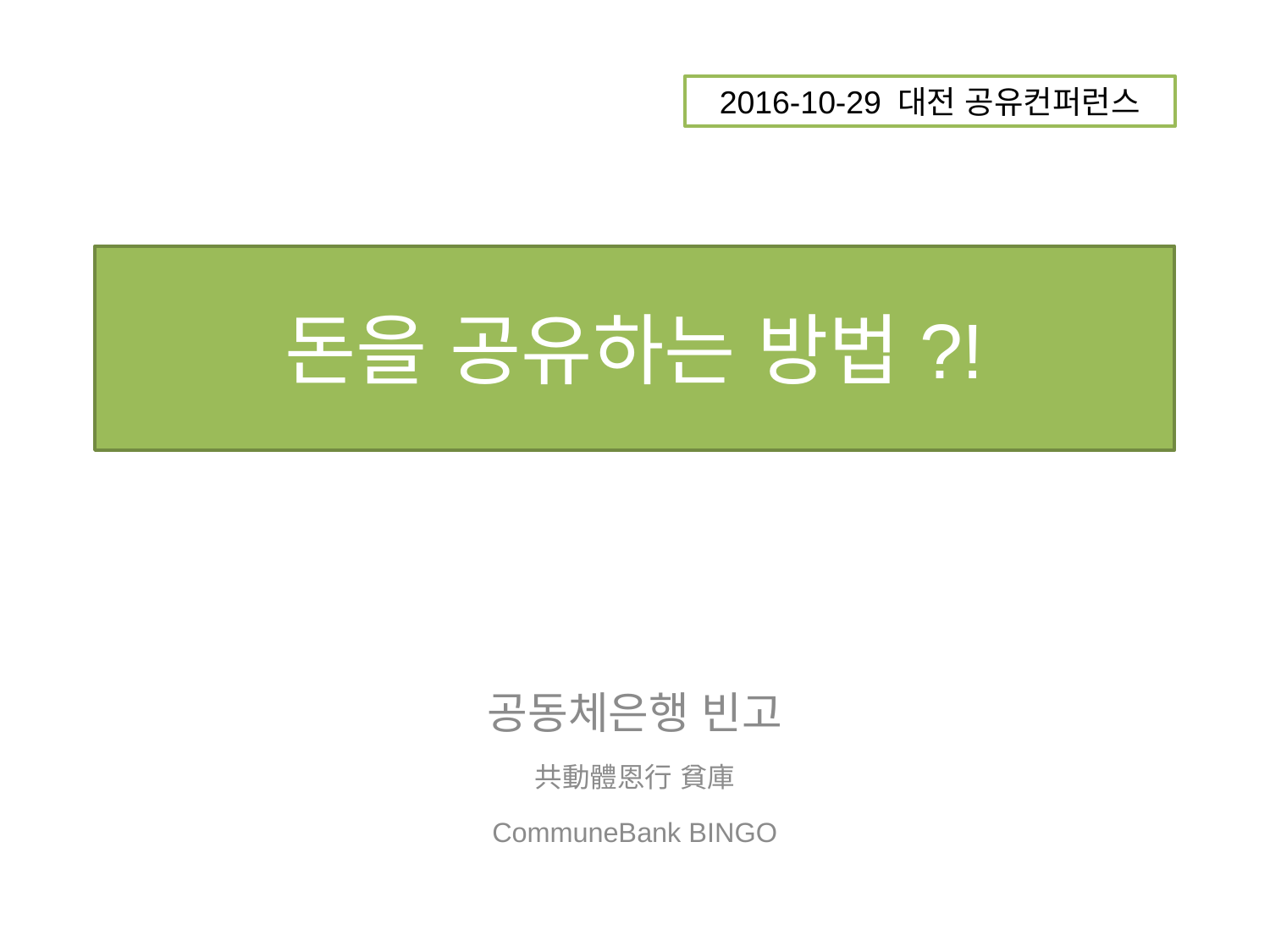

2016-10-29 대전 공유컨퍼런스
# 돈을 공유하는 방법?!
공동체은행 빈고
共動體恩行 貧庫
CommuneBank BINGO